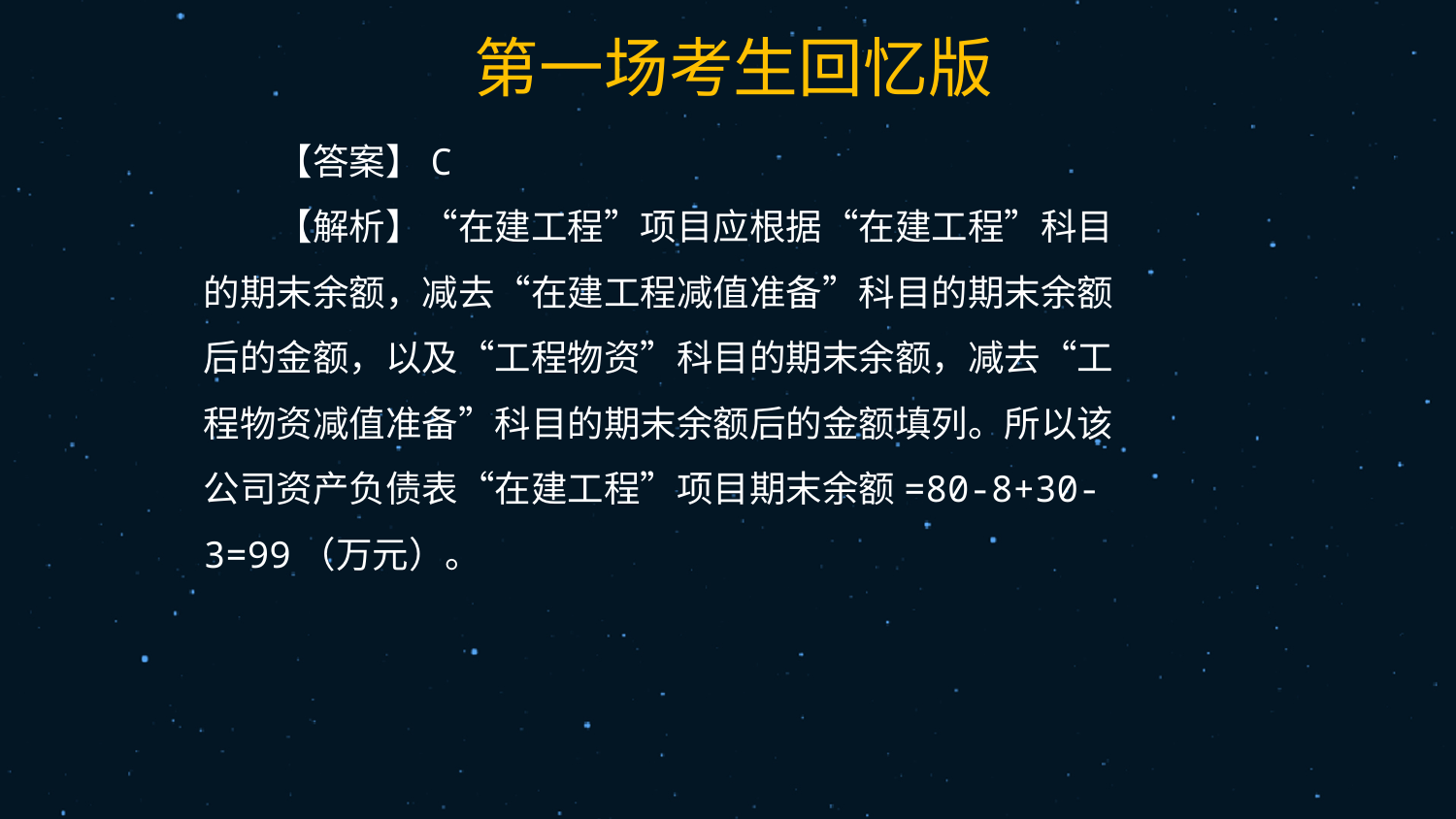

57

【答案】C
【解析】“在建工程”项目应根据“在建工程”科目的期末余额，减去“在建工程减值准备”科目的期末余额后的金额，以及“工程物资”科目的期末余额，减去“工程物资减值准备”科目的期末余额后的金额填列。所以该公司资产负债表“在建工程”项目期末余额=80-8+30-3=99（万元）。